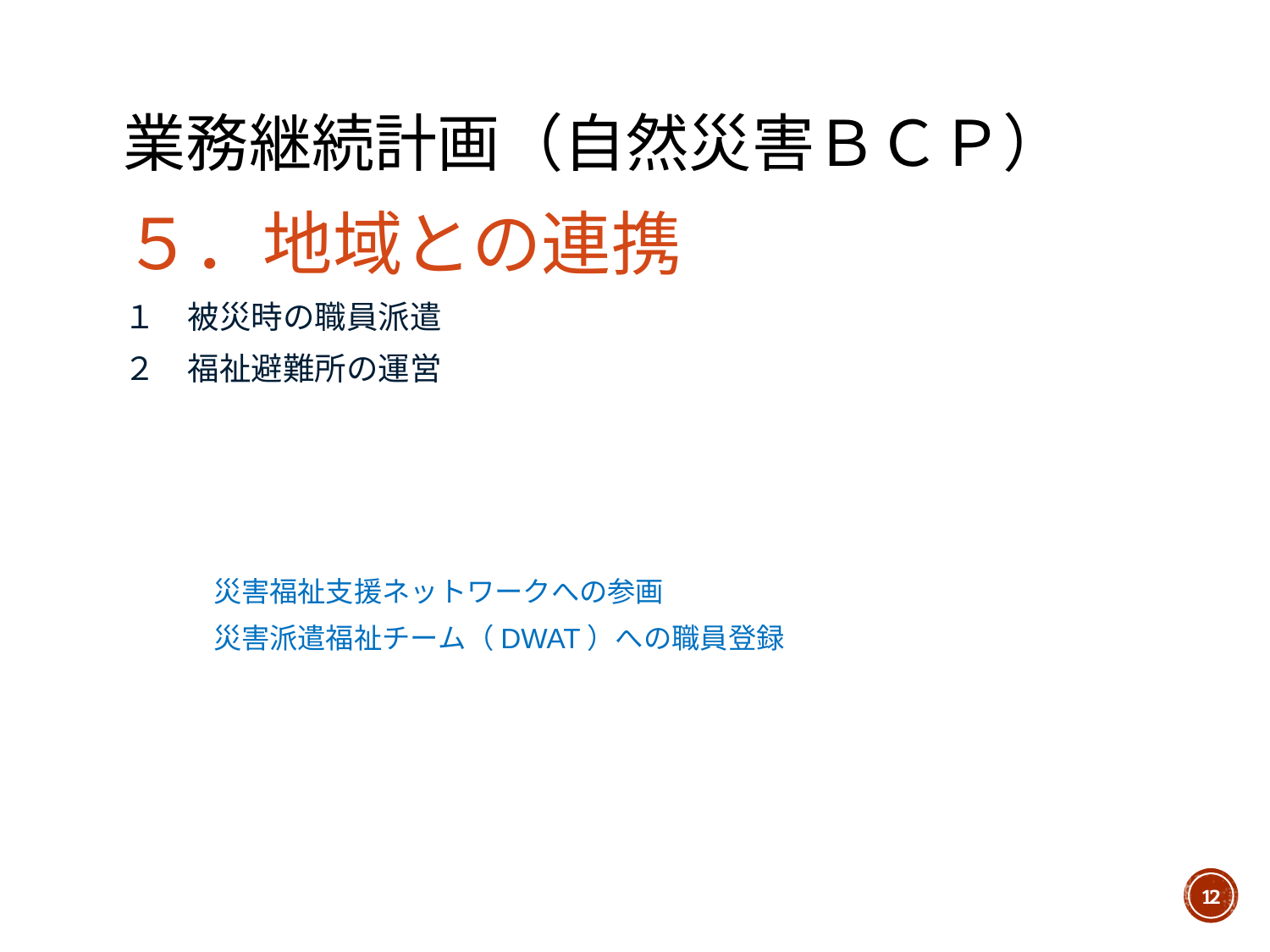

# 業務継続計画（自然災害ＢＣＰ） ５．地域との連携
１　被災時の職員派遣
２　福祉避難所の運営
災害福祉支援ネットワークへの参画
災害派遣福祉チーム（DWAT）への職員登録
12